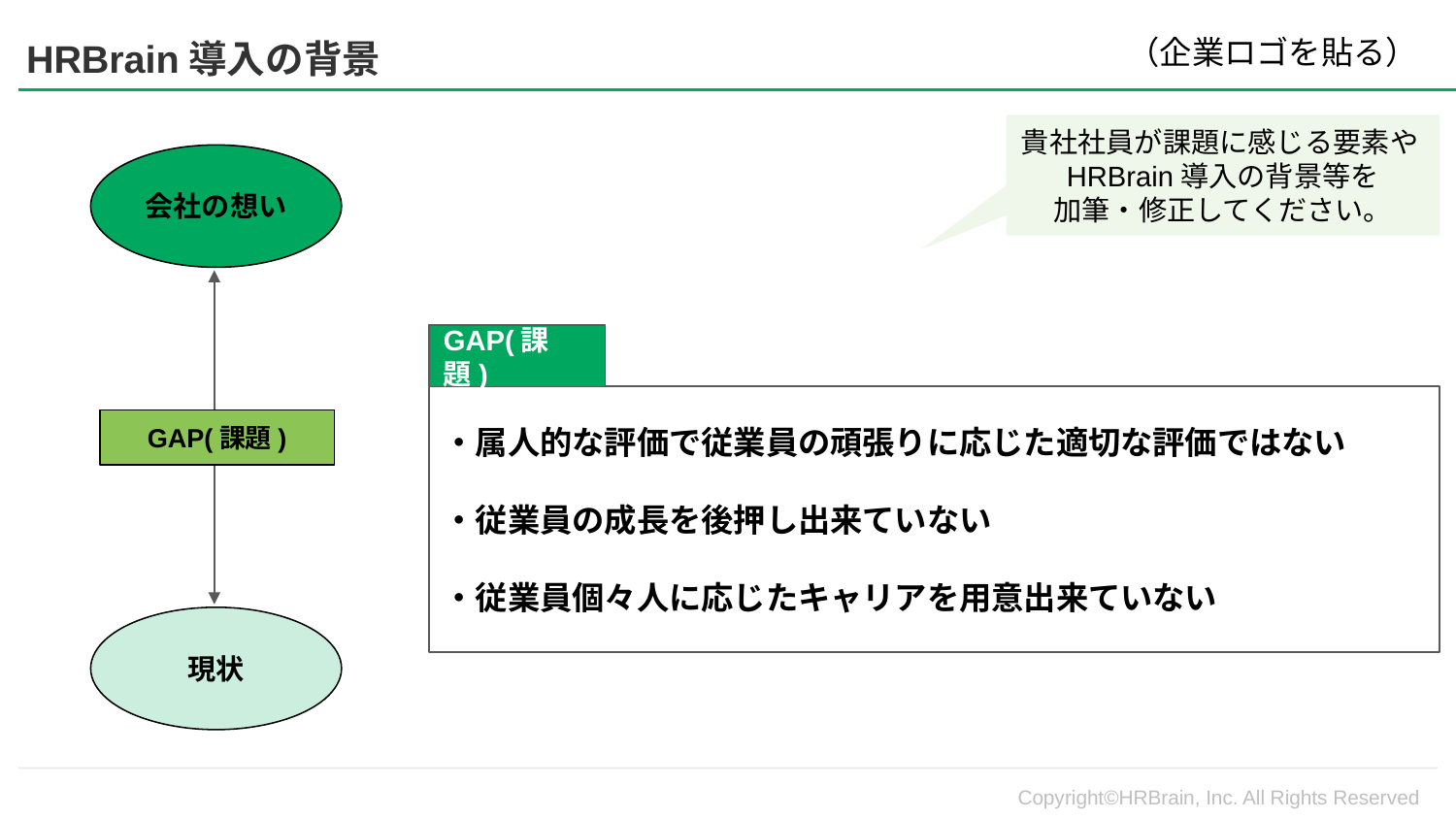

（企業ロゴを貼る）
HRBrain導入の背景
貴社社員が課題に感じる要素やHRBrain導入の背景等を
加筆・修正してください。
会社の想い
GAP(課題)
・属人的な評価で従業員の頑張りに応じた適切な評価ではない

・従業員の成長を後押し出来ていない

・従業員個々人に応じたキャリアを用意出来ていない
GAP(課題)
現状

Copyright©HRBrain, Inc. All Rights Reserved